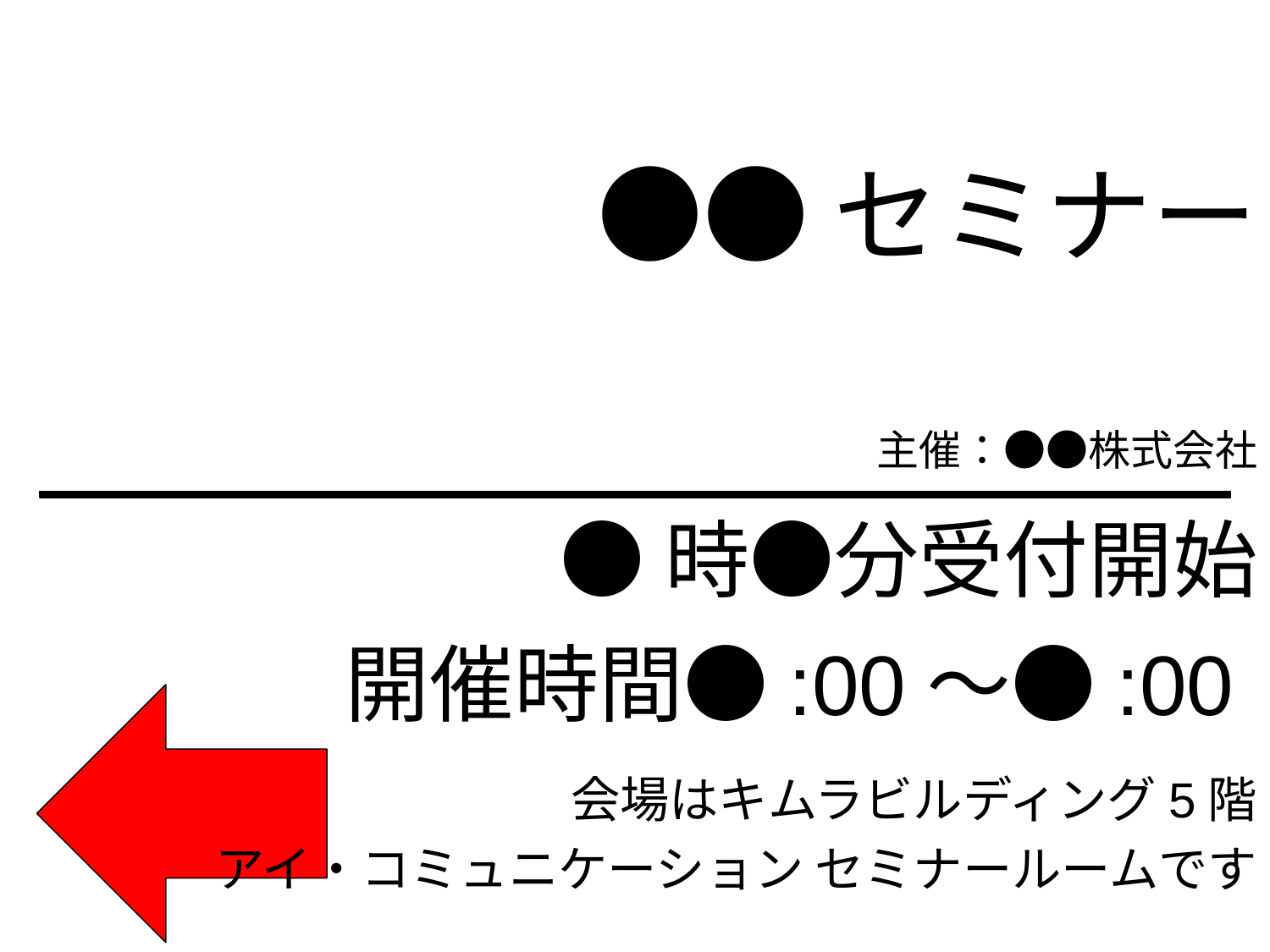

# ●●セミナー
主催：●●株式会社

●時●分受付開始
開催時間●:00～●:00

    会場はキムラビルディング5階
アイ・コミュニケーション セミナールームです